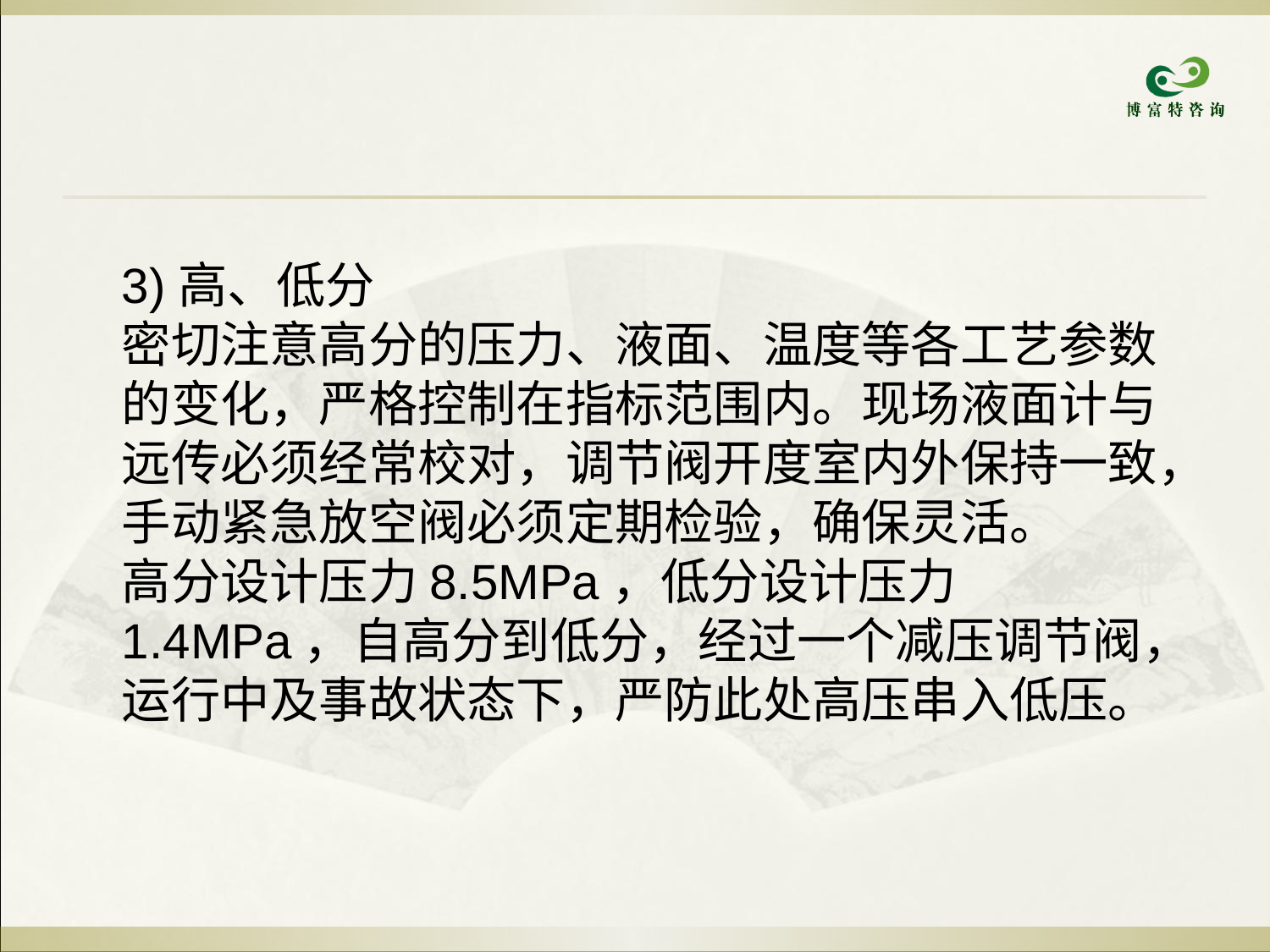

3)高、低分
密切注意高分的压力、液面、温度等各工艺参数的变化，严格控制在指标范围内。现场液面计与远传必须经常校对，调节阀开度室内外保持一致，手动紧急放空阀必须定期检验，确保灵活。
高分设计压力8.5MPa，低分设计压力1.4MPa，自高分到低分，经过一个减压调节阀，运行中及事故状态下，严防此处高压串入低压。